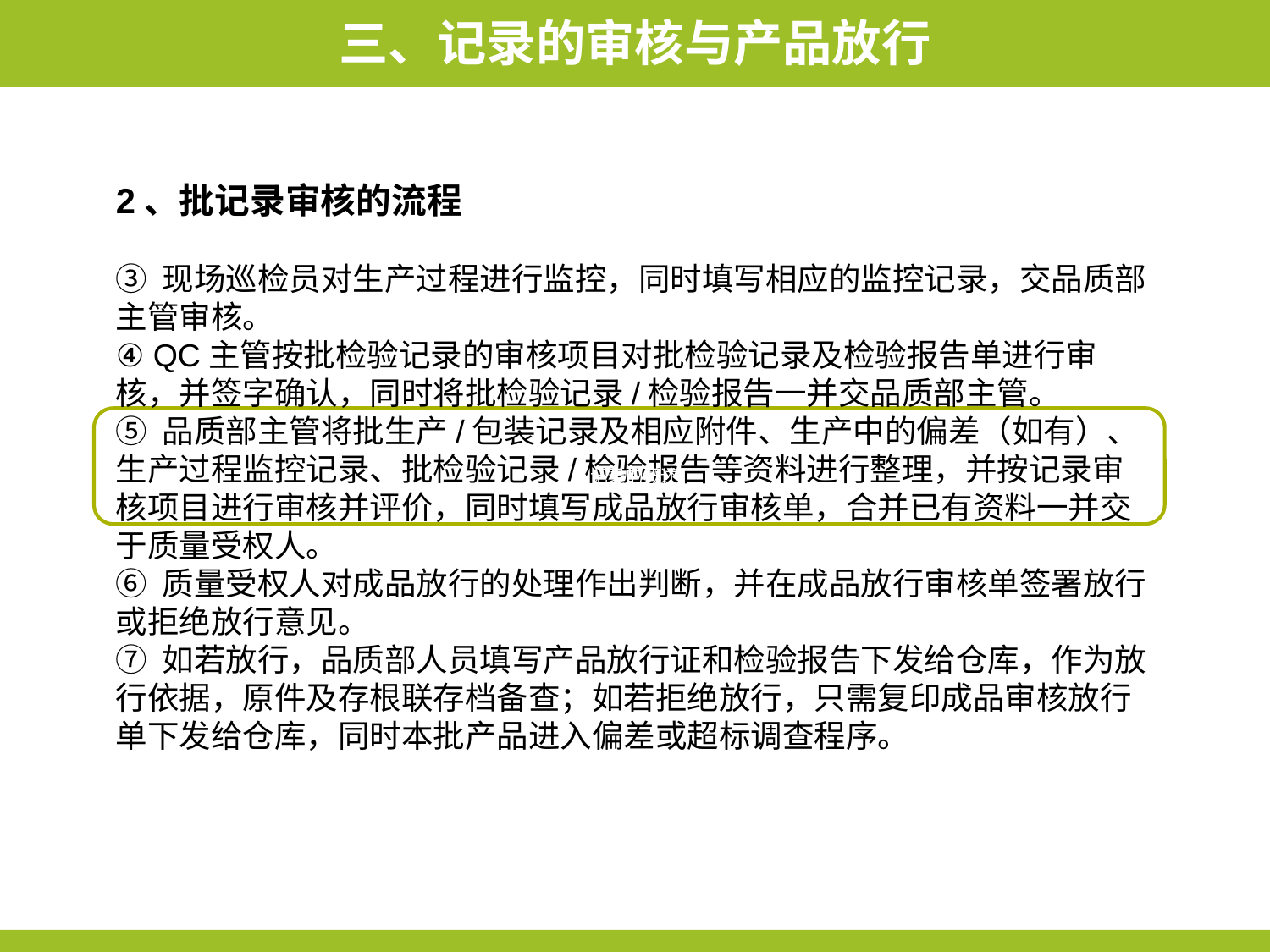

# 三、记录的审核与产品放行
2、批记录审核的流程

③ 现场巡检员对生产过程进行监控，同时填写相应的监控记录，交品质部主管审核。
④ QC主管按批检验记录的审核项目对批检验记录及检验报告单进行审核，并签字确认，同时将批检验记录/检验报告一并交品质部主管。
⑤ 品质部主管将批生产/包装记录及相应附件、生产中的偏差（如有）、生产过程监控记录、批检验记录/检验报告等资料进行整理，并按记录审核项目进行审核并评价，同时填写成品放行审核单，合并已有资料一并交于质量受权人。
⑥ 质量受权人对成品放行的处理作出判断，并在成品放行审核单签署放行或拒绝放行意见。
⑦ 如若放行，品质部人员填写产品放行证和检验报告下发给仓库，作为放行依据，原件及存根联存档备查；如若拒绝放行，只需复印成品审核放行单下发给仓库，同时本批产品进入偏差或超标调查程序。
记录的概述